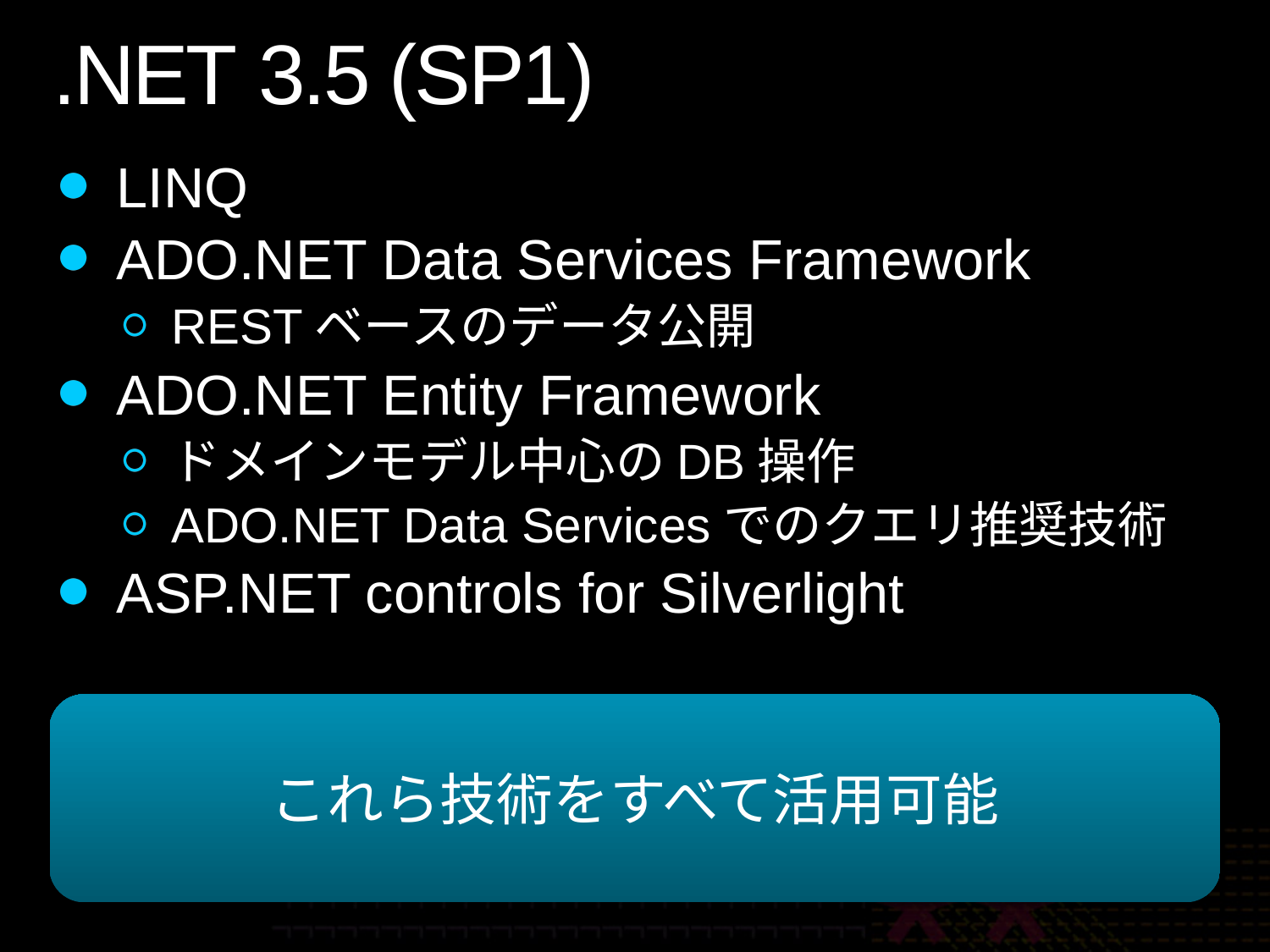

# .NET 3.5 (SP1)
LINQ
ADO.NET Data Services Framework
RESTベースのデータ公開
ADO.NET Entity Framework
ドメインモデル中心のDB操作
ADO.NET Data Servicesでのクエリ推奨技術
ASP.NET controls for Silverlight
これら技術をすべて活用可能